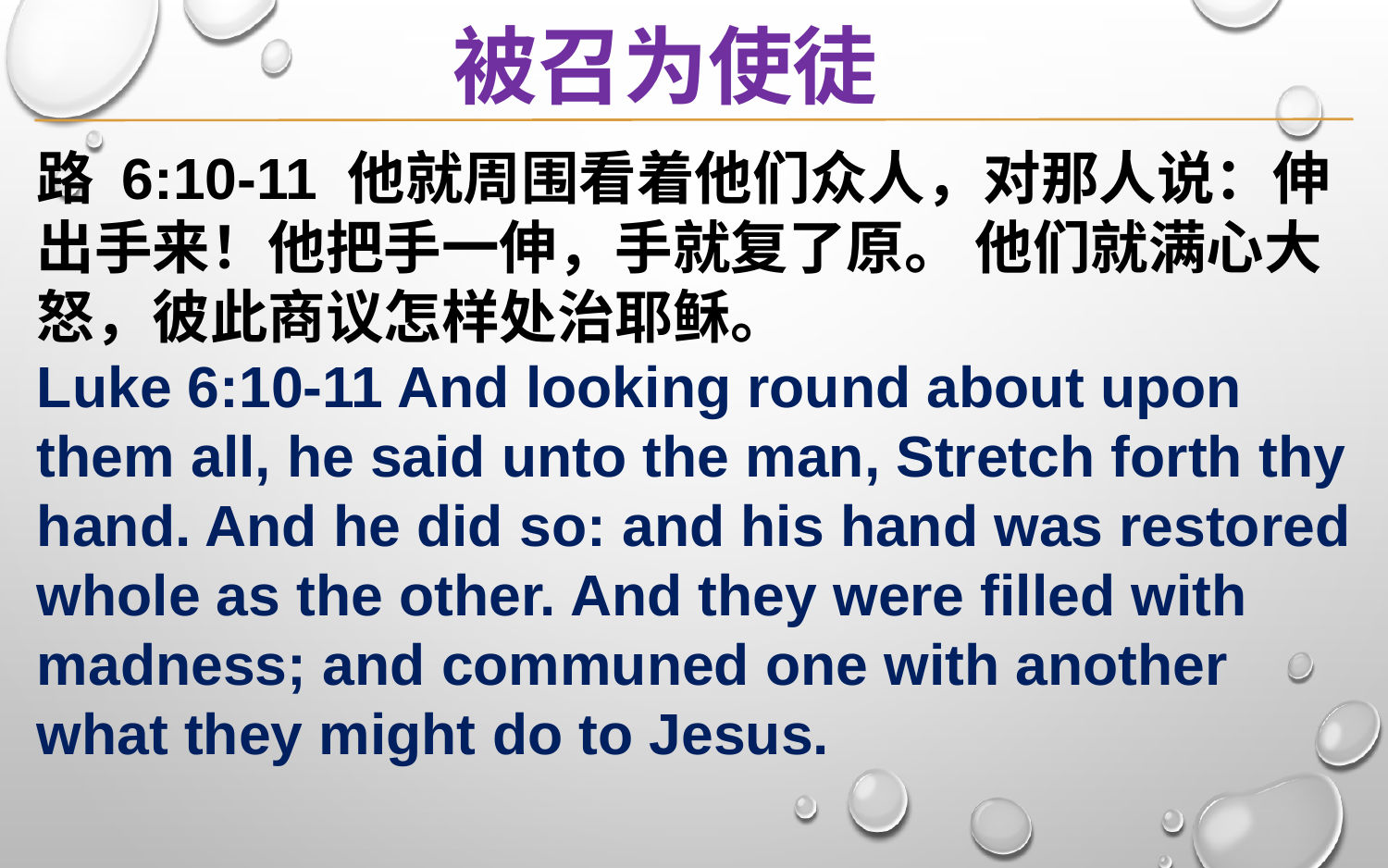

被召为使徒
路 6:10-11 他就周围看着他们众人，对那人说：伸出手来！他把手一伸，手就复了原。 他们就满心大怒，彼此商议怎样处治耶稣。
Luke 6:10-11 And looking round about upon them all, he said unto the man, Stretch forth thy hand. And he did so: and his hand was restored whole as the other. And they were filled with madness; and communed one with another what they might do to Jesus.